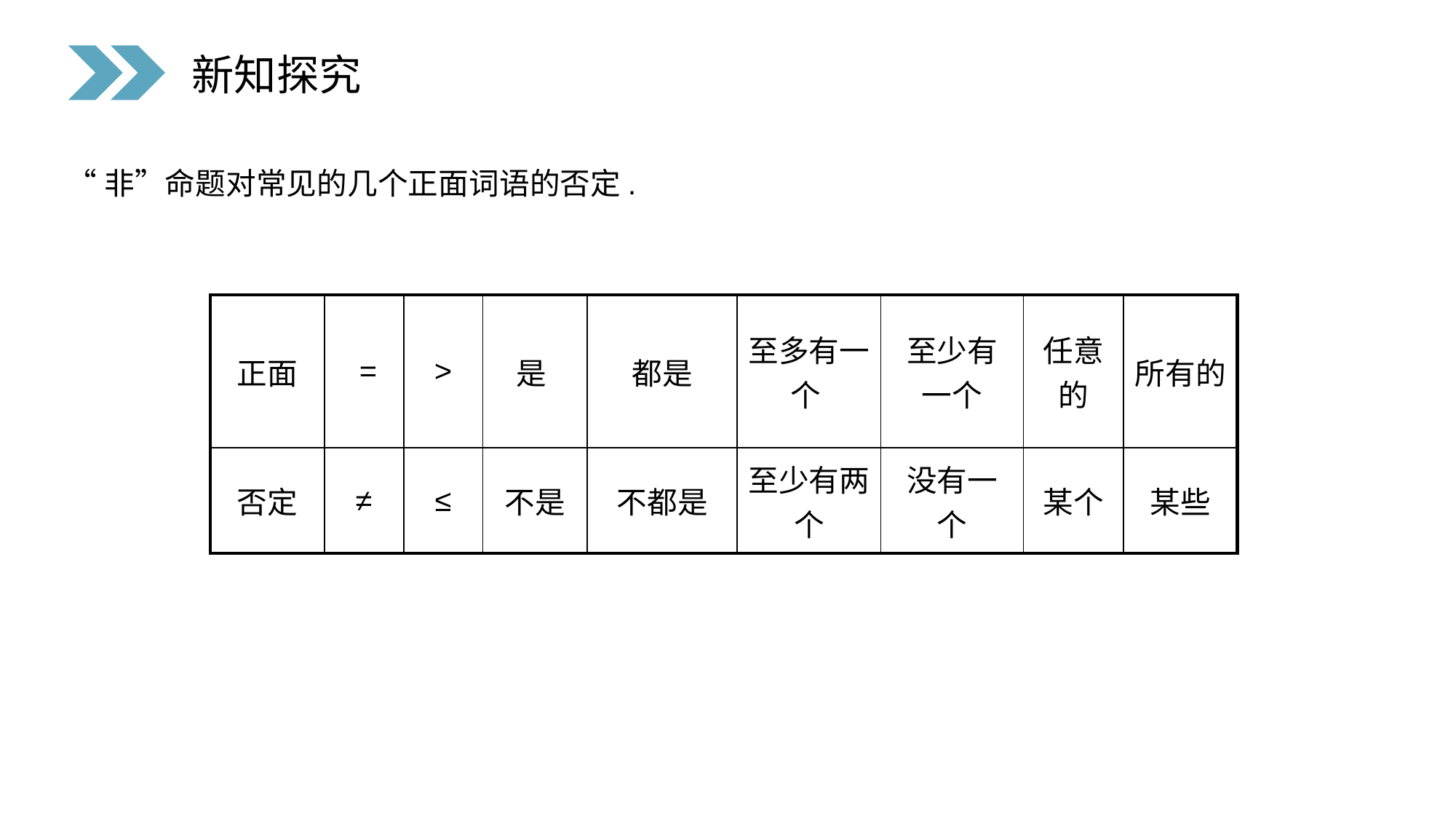

新知探究
“非”命题对常见的几个正面词语的否定.
| 正面 | = | > | 是 | 都是 | 至多有一个 | 至少有一个 | 任意的 | 所有的 |
| --- | --- | --- | --- | --- | --- | --- | --- | --- |
| 否定 | ≠ | ≤ | 不是 | 不都是 | 至少有两个 | 没有一个 | 某个 | 某些 |